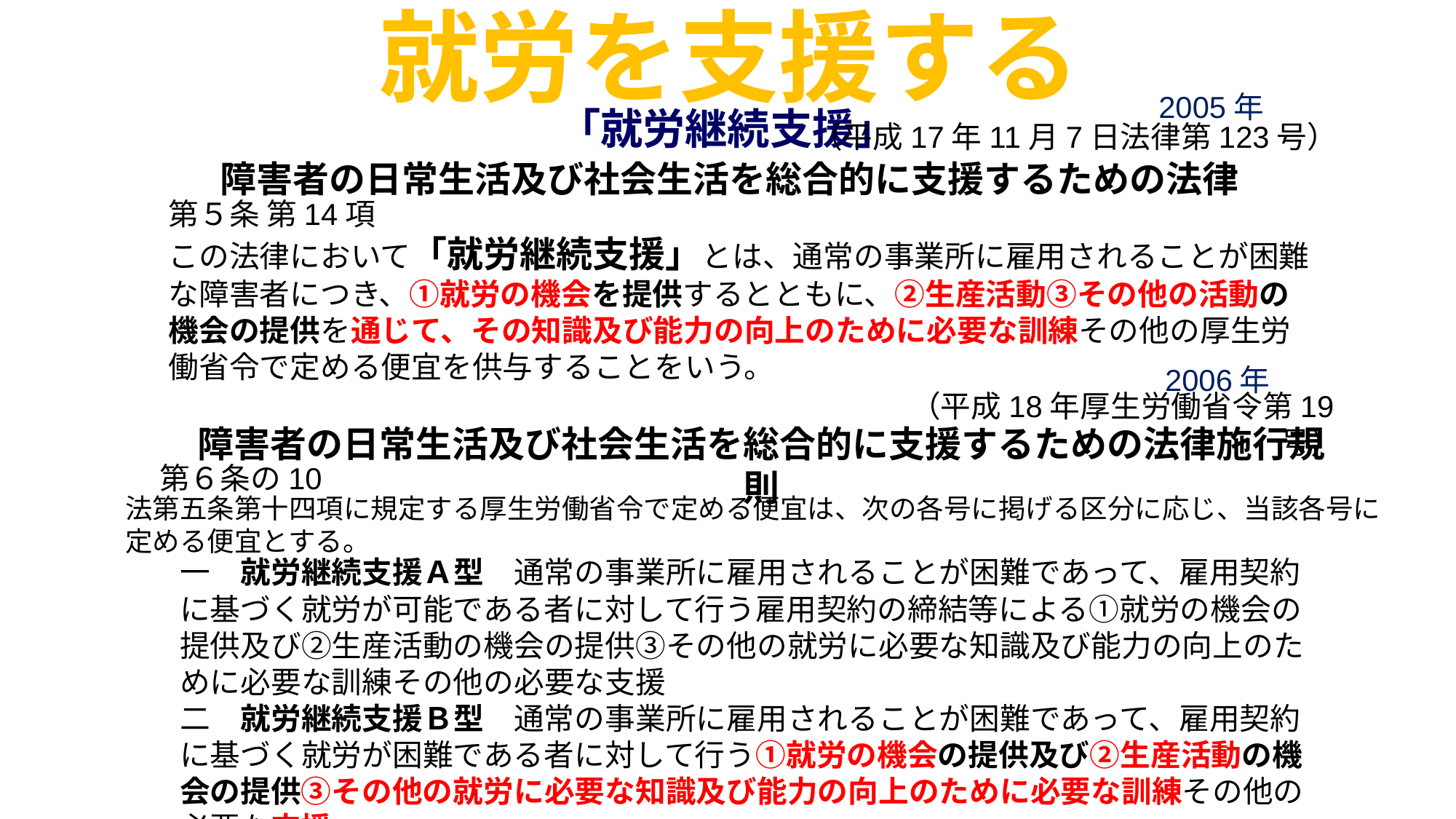

就労を支援する
2005年
「就労継続支援」
（平成17年11月7日法律第123号）
障害者の日常生活及び社会生活を総合的に支援するための法律
第５条 第14項
この法律において「就労継続支援」とは、通常の事業所に雇用されることが困難な障害者につき、①就労の機会を提供するとともに、②生産活動③その他の活動の機会の提供を通じて、その知識及び能力の向上のために必要な訓練その他の厚生労働省令で定める便宜を供与することをいう。
2006年
（平成18年厚生労働省令第19号）
障害者の日常生活及び社会生活を総合的に支援するための法律施行規則
第６条の10
法第五条第十四項に規定する厚生労働省令で定める便宜は、次の各号に掲げる区分に応じ、当該各号に定める便宜とする。
一　就労継続支援Ａ型　通常の事業所に雇用されることが困難であって、雇用契約に基づく就労が可能である者に対して行う雇用契約の締結等による①就労の機会の提供及び②生産活動の機会の提供③その他の就労に必要な知識及び能力の向上のために必要な訓練その他の必要な支援
二　就労継続支援Ｂ型　通常の事業所に雇用されることが困難であって、雇用契約に基づく就労が困難である者に対して行う①就労の機会の提供及び②生産活動の機会の提供③その他の就労に必要な知識及び能力の向上のために必要な訓練その他の必要な支援